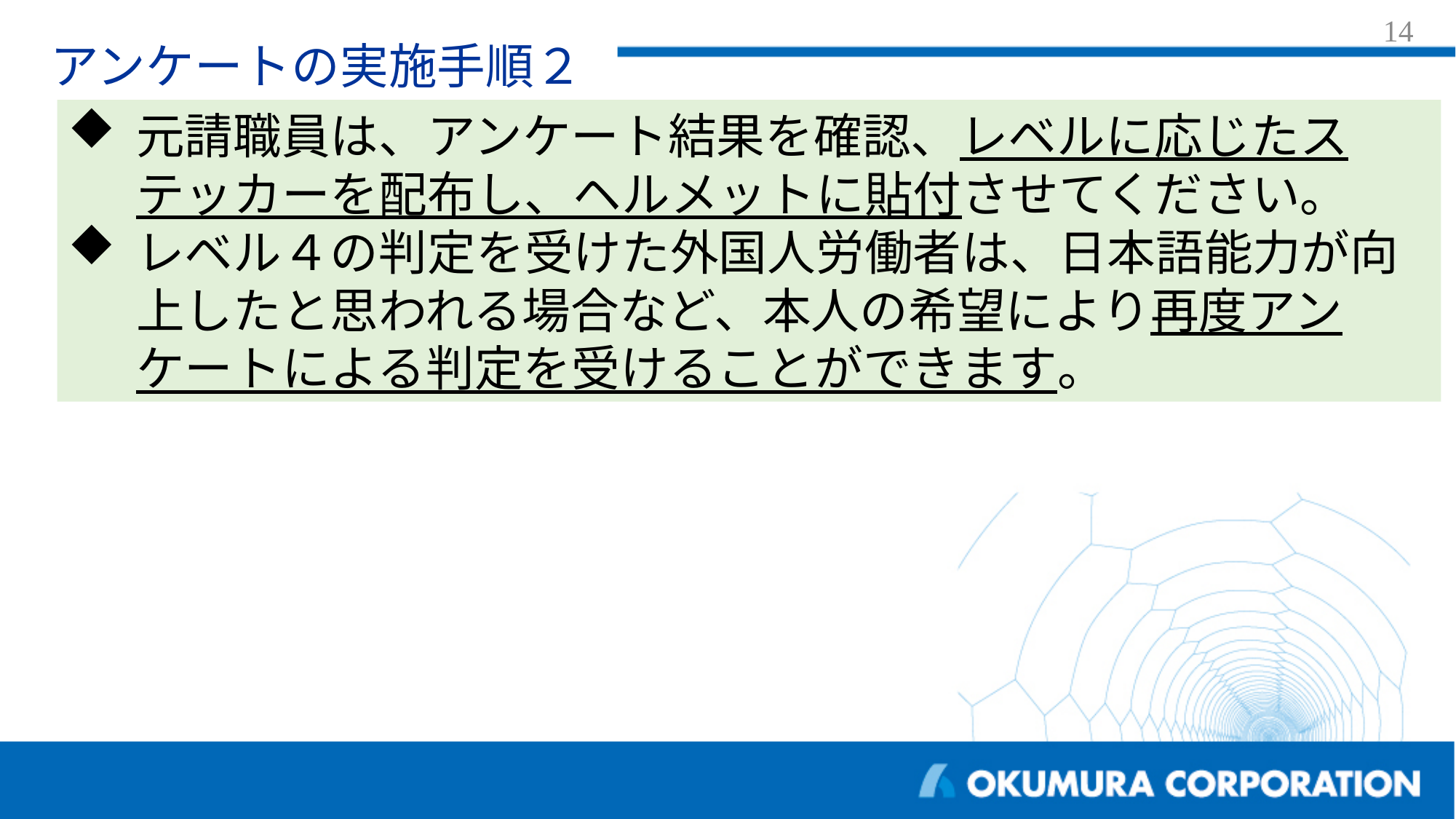

14
アンケートの実施手順２
クリックしてタイトルを入力
元請職員は、アンケート結果を確認、レベルに応じたステッカーを配布し、ヘルメットに貼付させてください。
レベル４の判定を受けた外国人労働者は、日本語能力が向上したと思われる場合など、本人の希望により再度アンケートによる判定を受けることができます。